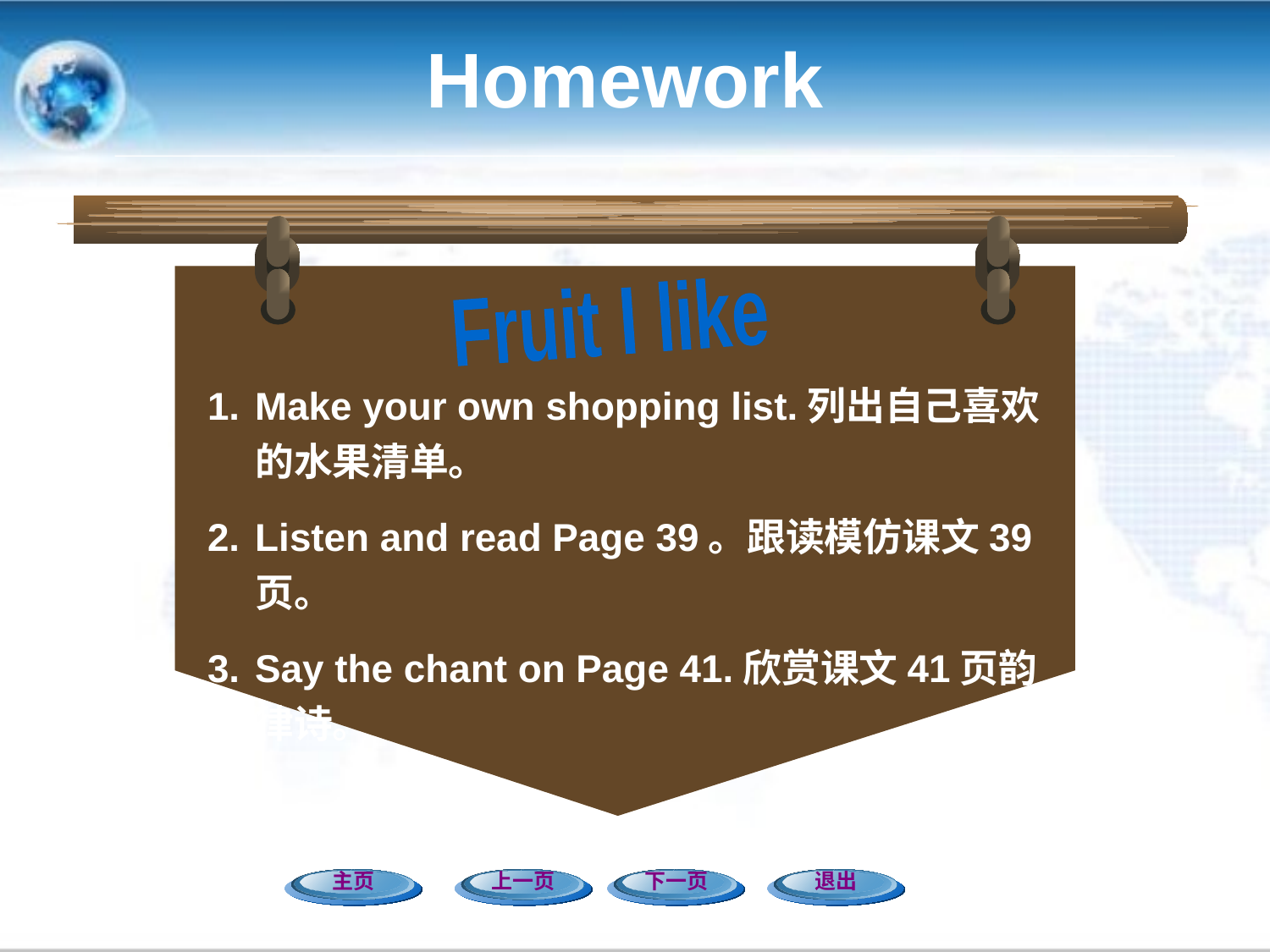

Homework

Fruit I like
Make your own shopping list.列出自己喜欢的水果清单。
Listen and read Page 39。跟读模仿课文39页。
Say the chant on Page 41.欣赏课文41页韵律诗。
主页

上一页

下一页

退出